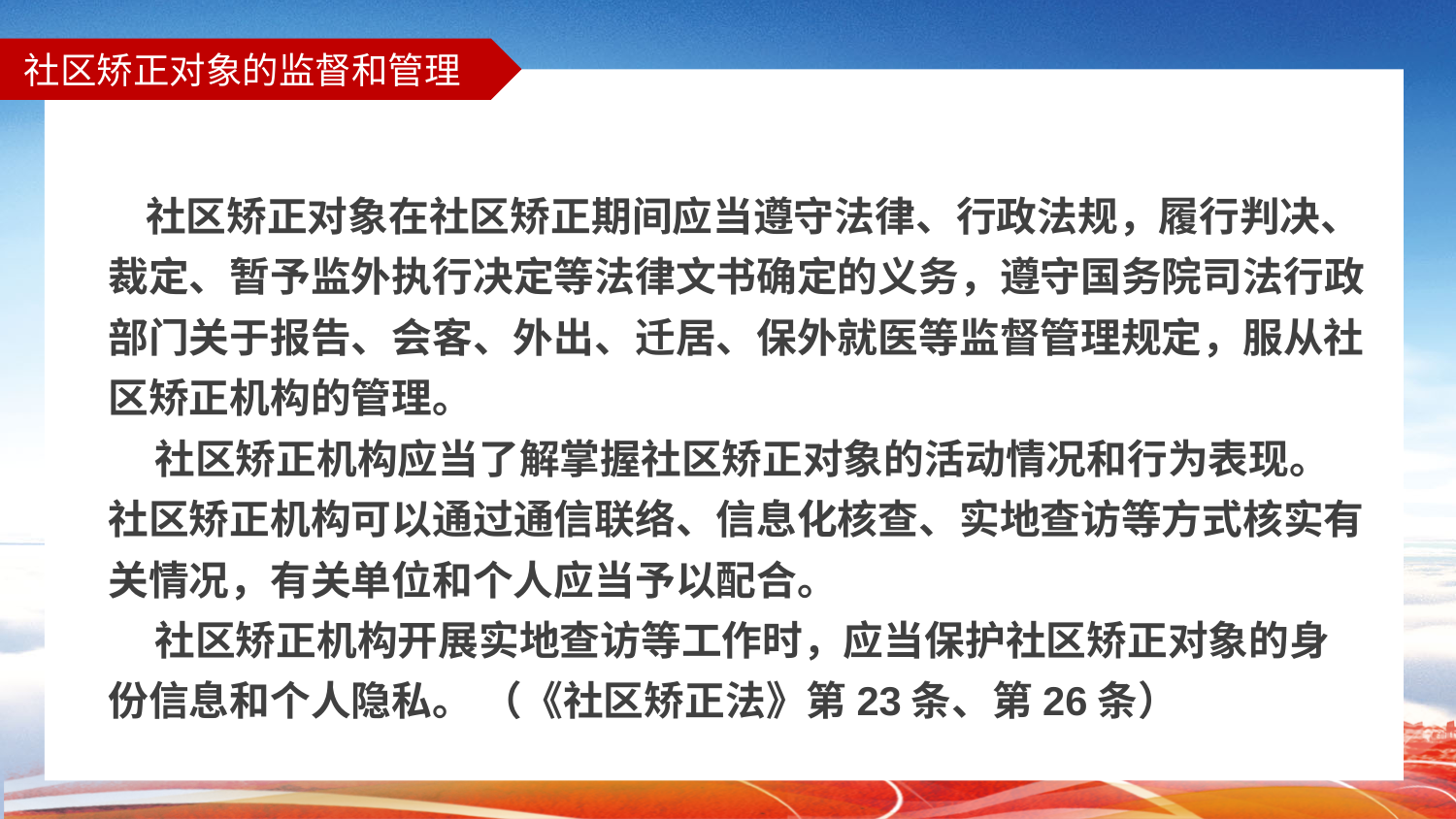

# 社区矫正对象的监督和管理
   社区矫正对象在社区矫正期间应当遵守法律、行政法规，履行判决、裁定、暂予监外执行决定等法律文书确定的义务，遵守国务院司法行政部门关于报告、会客、外出、迁居、保外就医等监督管理规定，服从社区矫正机构的管理。
    社区矫正机构应当了解掌握社区矫正对象的活动情况和行为表现。社区矫正机构可以通过通信联络、信息化核查、实地查访等方式核实有关情况，有关单位和个人应当予以配合。
    社区矫正机构开展实地查访等工作时，应当保护社区矫正对象的身份信息和个人隐私。 （《社区矫正法》第23条、第26条）